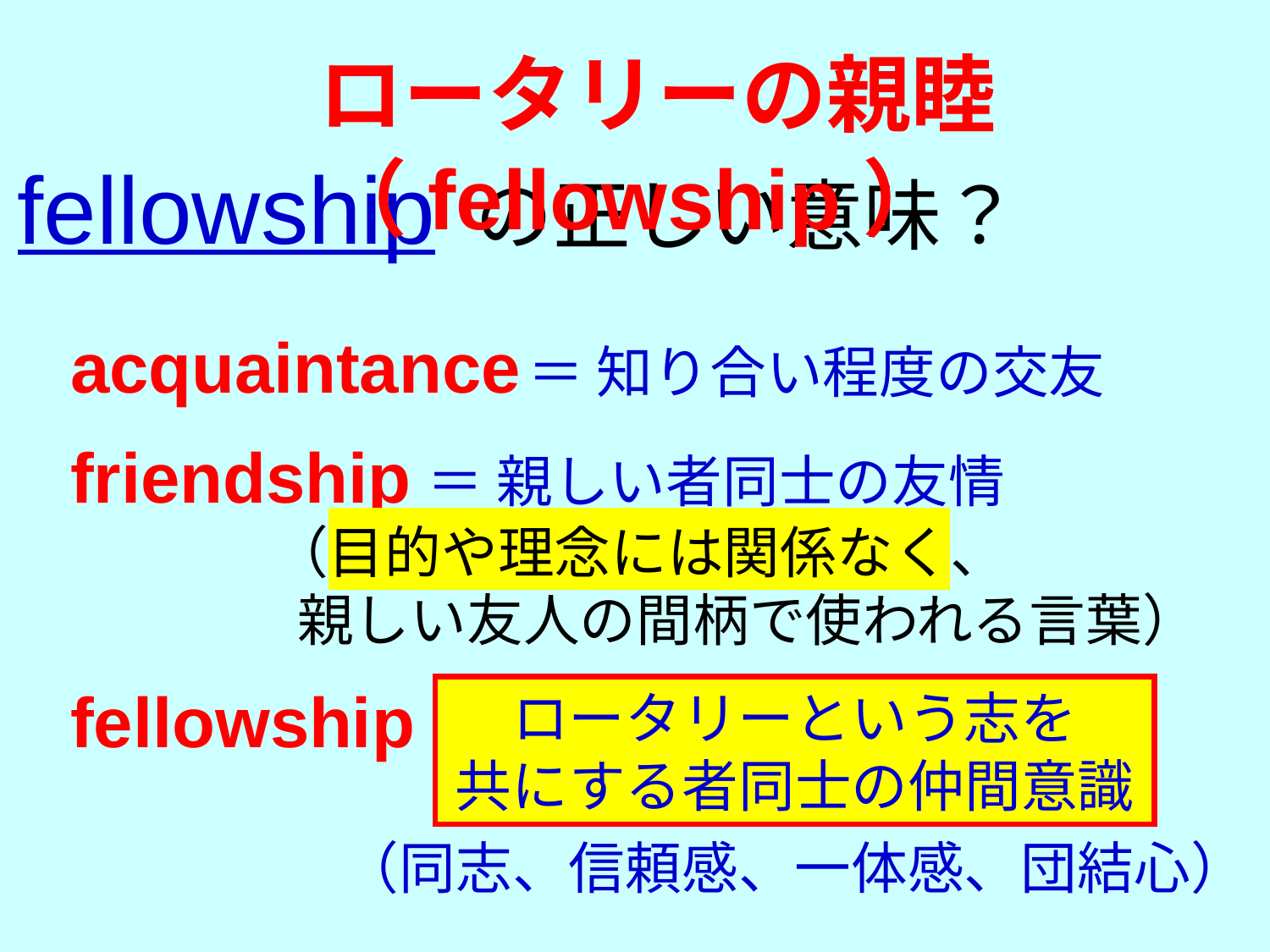

ロータリーの親睦（fellowship）

fellowship の正しい意味？
  acquaintance

  friendship
        　　 （目的や理念には関係なく、
           　　親しい友人の間柄で使われる言葉）

  fellowship

＝ 知り合い程度の交友
＝ 親しい者同士の友情
ロータリーという志を
共にする者同士の仲間意識
（同志、信頼感、一体感、団結心）